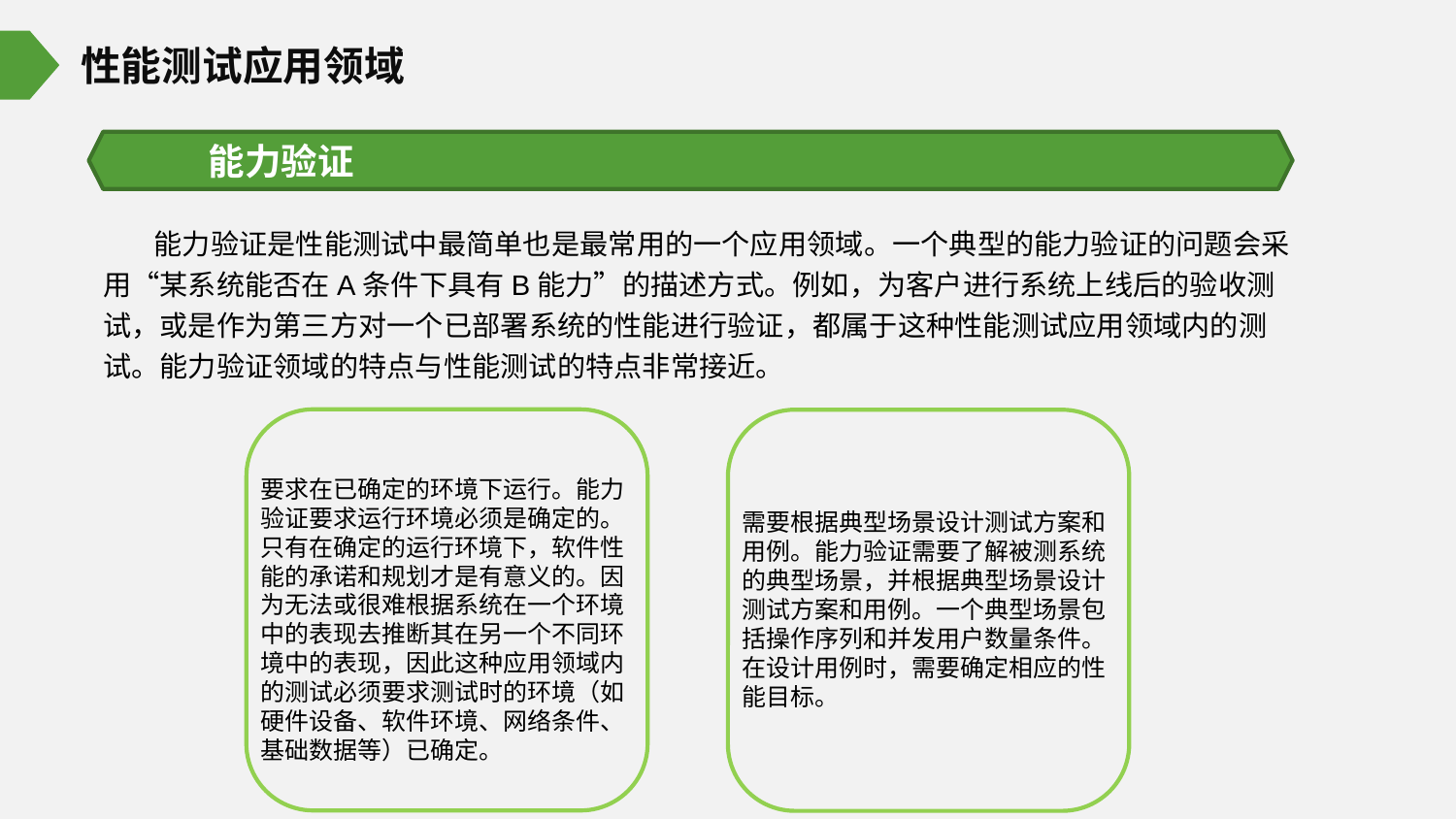

性能测试应用领域
能力验证
       能力验证是性能测试中最简单也是最常用的一个应用领域。一个典型的能力验证的问题会采用“某系统能否在A条件下具有B能力”的描述方式。例如，为客户进行系统上线后的验收测试，或是作为第三方对一个已部署系统的性能进行验证，都属于这种性能测试应用领域内的测试。能力验证领域的特点与性能测试的特点非常接近。

要求在已确定的环境下运行。能力验证要求运行环境必须是确定的。只有在确定的运行环境下，软件性能的承诺和规划才是有意义的。因为无法或很难根据系统在一个环境中的表现去推断其在另一个不同环境中的表现，因此这种应用领域内的测试必须要求测试时的环境（如硬件设备、软件环境、网络条件、基础数据等）已确定。
需要根据典型场景设计测试方案和用例。能力验证需要了解被测系统的典型场景，并根据典型场景设计测试方案和用例。一个典型场景包括操作序列和并发用户数量条件。在设计用例时，需要确定相应的性能目标。